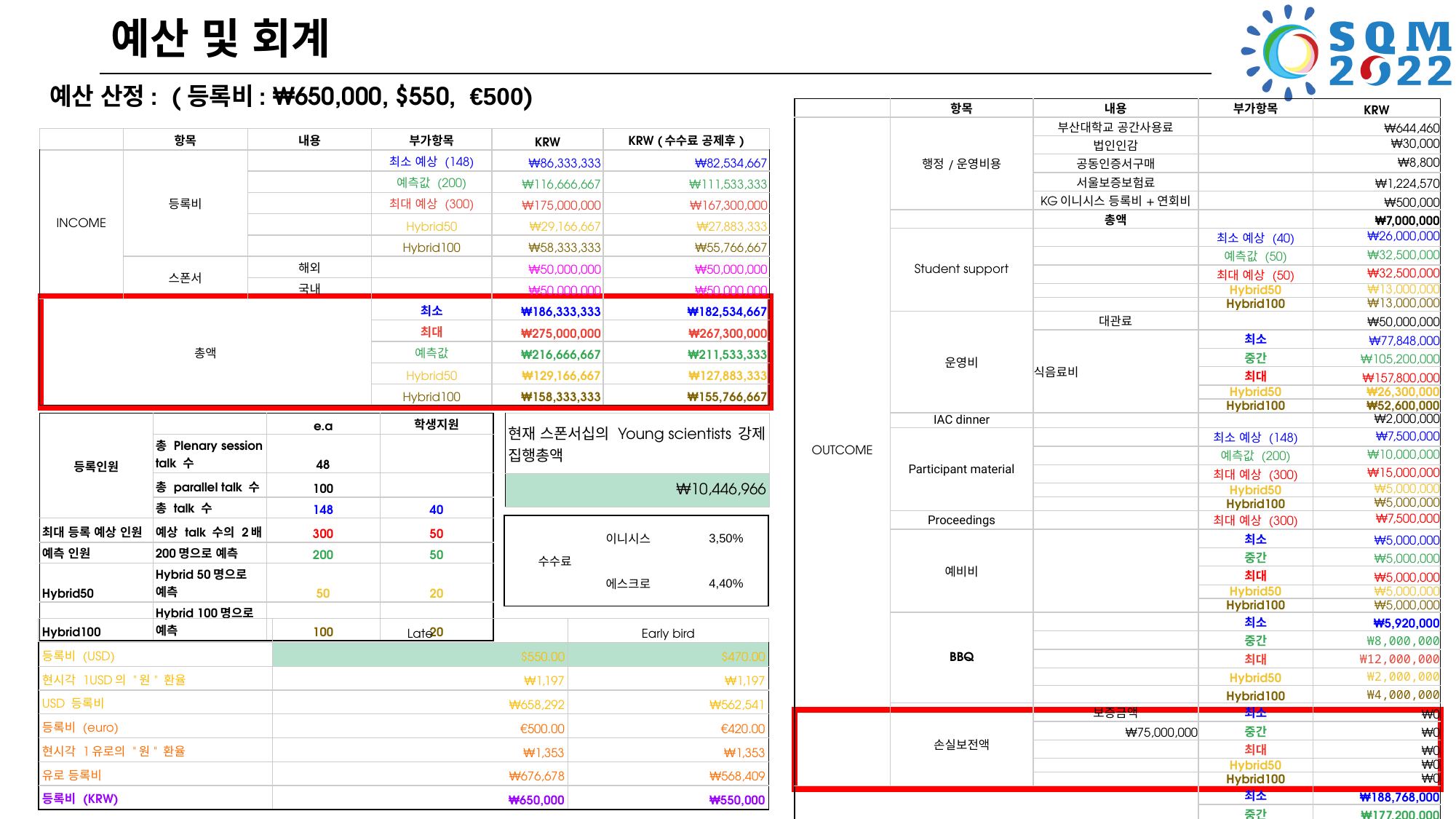

# 예산 및 회계
예산 산정:  (등록비: ₩650,000, $550,  €500)

|  | 항목 | 내용 | 부가항목 | KRW |
| --- | --- | --- | --- | --- |
| OUTCOME | 행정/운영비용 | 부산대학교 공간사용료 |  | ₩644,460 |
|  |  | 법인인감 |  | ₩30,000 |
|  |  | 공동인증서구매 |  | ₩8,800 |
|  |  | 서울보증보험료 |  | ₩1,224,570 |
|  |  | KG이니시스 등록비+연회비 |  | ₩500,000 |
|  |  | 총액 |  | ₩7,000,000 |
|  | Student support |  | 최소 예상 (40) | ₩26,000,000 |
|  |  |  | 예측값 (50) | ₩32,500,000 |
|  |  |  | 최대 예상 (50) | ₩32,500,000 |
|  |  |  | Hybrid50 | ₩13,000,000 |
|  |  |  | Hybrid100 | ₩13,000,000 |
|  | 운영비 | 대관료 |  | ₩50,000,000 |
|  |  | 식음료비 | 최소 | ₩77,848,000 |
|  |  |  | 중간 | ₩105,200,000 |
|  |  |  | 최대 | ₩157,800,000 |
|  |  |  | Hybrid50 | ₩26,300,000 |
|  |  |  | Hybrid100 | ₩52,600,000 |
|  | IAC dinner |  |  | ₩2,000,000 |
|  | Participant material |  | 최소 예상 (148) | ₩7,500,000 |
|  |  |  | 예측값 (200) | ₩10,000,000 |
|  |  |  | 최대 예상 (300) | ₩15,000,000 |
|  |  |  | Hybrid50 | ₩5,000,000 |
|  |  |  | Hybrid100 | ₩5,000,000 |
|  | Proceedings |  | 최대 예상 (300) | ₩7,500,000 |
|  | 예비비 |  | 최소 | ₩5,000,000 |
|  |  |  | 중간 | ₩5,000,000 |
|  |  |  | 최대 | ₩5,000,000 |
|  |  |  | Hybrid50 | ₩5,000,000 |
|  |  |  | Hybrid100 | ₩5,000,000 |
|  | BBQ |  | 최소 | ₩5,920,000 |
|  |  |  | 중간 | ₩8,000,000 |
|  |  |  | 최대 | ₩12,000,000 |
|  |  |  | Hybrid50 | ₩2,000,000 |
|  |  |  | Hybrid100 | ₩4,000,000 |
|  | 손실보전액 | 보증금액 | 최소 | ₩0 |
|  |  | ₩75,000,000 | 중간 | ₩0 |
|  |  |  | 최대 | ₩0 |
|  |  |  | Hybrid50 | ₩0 |
|  |  |  | Hybrid100 | ₩0 |
| 총액 |  |  | 최소 | ₩188,768,000 |
|  |  |  | 중간 | ₩177,200,000 |
|  |  |  | 최대 | ₩238,800,000 |
|  |  |  | Hybrid50 | ₩117,800,000 |
|  |  |  | Hybrid100 | ₩146,100,000 |
|  | 항목 | 내용 | 부가항목 | KRW | KRW (수수료 공제후) |
| --- | --- | --- | --- | --- | --- |
| INCOME | 등록비 |  | 최소 예상 (148) | ₩86,333,333 | ₩82,534,667 |
|  |  |  | 예측값 (200) | ₩116,666,667 | ₩111,533,333 |
|  |  |  | 최대 예상 (300) | ₩175,000,000 | ₩167,300,000 |
|  |  |  | Hybrid50 | ₩29,166,667 | ₩27,883,333 |
|  |  |  | Hybrid100 | ₩58,333,333 | ₩55,766,667 |
|  | 스폰서 | 해외 |  | ₩50,000,000 | ₩50,000,000 |
|  |  | 국내 |  | ₩50,000,000 | ₩50,000,000 |
| 총액 |  |  | 최소 | ₩186,333,333 | ₩182,534,667 |
|  |  |  | 최대 | ₩275,000,000 | ₩267,300,000 |
|  |  |  | 예측값 | ₩216,666,667 | ₩211,533,333 |
|  |  |  | Hybrid50 | ₩129,166,667 | ₩127,883,333 |
|  |  |  | Hybrid100 | ₩158,333,333 | ₩155,766,667 |

| 등록인원 |  | e.a | 학생지원 |
| --- | --- | --- | --- |
|  | 총 Plenary session talk 수 | 48 |  |
|  | 총 parallel talk 수 | 100 |  |
|  | 총 talk 수 | 148 | 40 |
| 최대 등록 예상 인원 | 예상 talk 수의 2배 | 300 | 50 |
| 예측 인원 | 200명으로 예측 | 200 | 50 |
| Hybrid50 | Hybrid 50명으로 예측 | 50 | 20 |
| Hybrid100 | Hybrid 100명으로 예측 | 100 | 20 |
| 현재 스폰서십의 Young scientists 강제 집행총액 |
| --- |
| ₩10,446,966 |
| 수수료 | 이니시스 | 3,50% |
| --- | --- | --- |
|  | 에스크로 | 4,40% |
|  | Late | Early bird |
| --- | --- | --- |
| 등록비 (USD) | $550.00 | $470.00 |
| 현시각 1USD의 "원" 환율 | ₩1,197 | ₩1,197 |
| USD 등록비 | ₩658,292 | ₩562,541 |
| 등록비 (euro) | €500.00 | €420.00 |
| 현시각 1유로의 "원" 환율 | ₩1,353 | ₩1,353 |
| 유로 등록비 | ₩676,678 | ₩568,409 |
| 등록비 (KRW) | ₩650,000 | ₩550,000 |